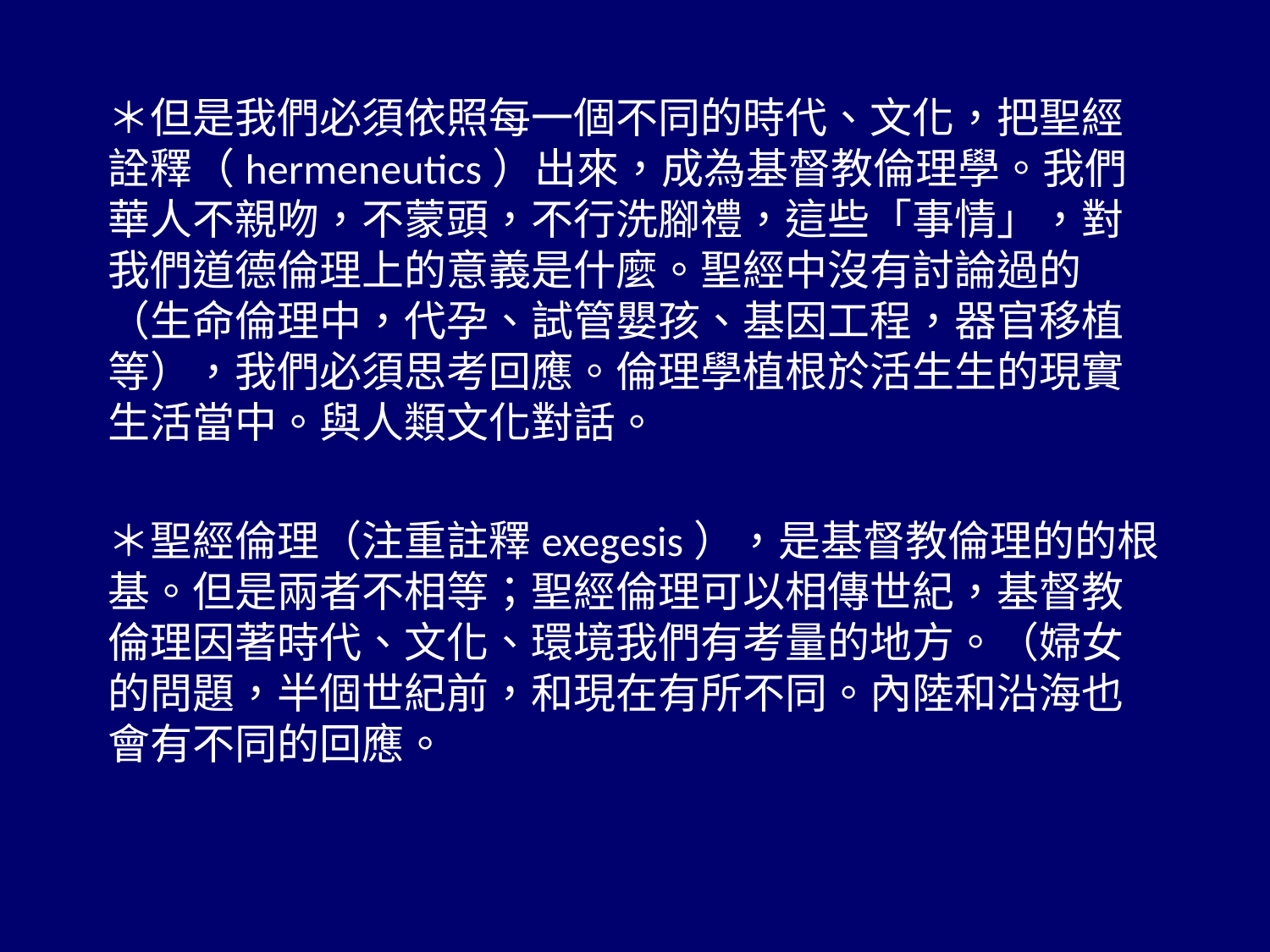

＊但是我們必須依照每一個不同的時代、文化，把聖經詮釋（hermeneutics）出來，成為基督教倫理學。我們華人不親吻，不蒙頭，不行洗腳禮，這些「事情」，對我們道德倫理上的意義是什麼。聖經中沒有討論過的（生命倫理中，代孕、試管嬰孩、基因工程，器官移植等），我們必須思考回應。倫理學植根於活生生的現實生活當中。與人類文化對話。

＊聖經倫理（注重註釋exegesis），是基督教倫理的的根基。但是兩者不相等；聖經倫理可以相傳世紀，基督教倫理因著時代、文化、環境我們有考量的地方。（婦女的問題，半個世紀前，和現在有所不同。內陸和沿海也會有不同的回應。